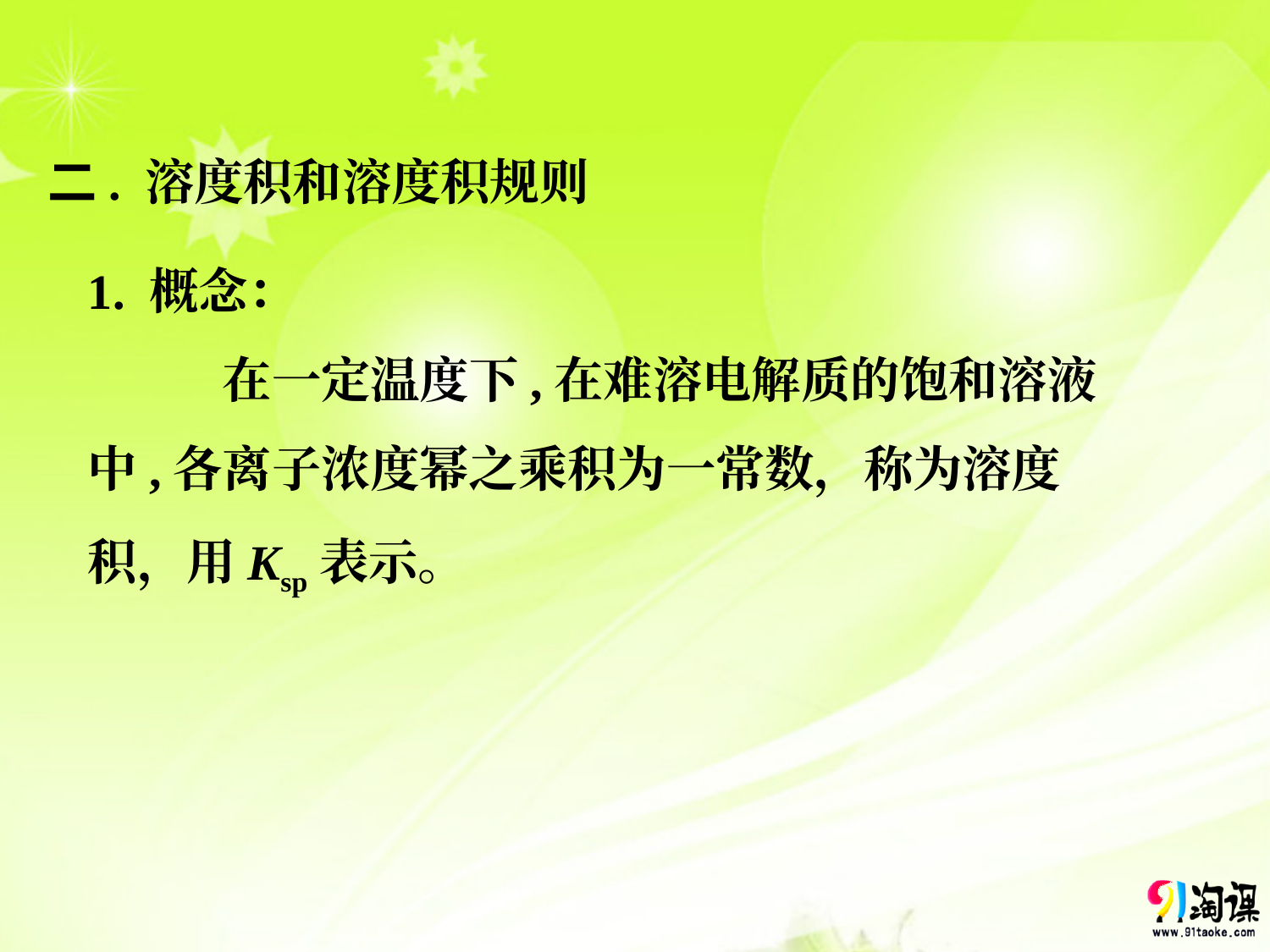

二. 溶度积和溶度积规则
1. 概念：
          在一定温度下,在难溶电解质的饱和溶液中,各离子浓度幂之乘积为一常数，称为溶度积，用Ksp表示。